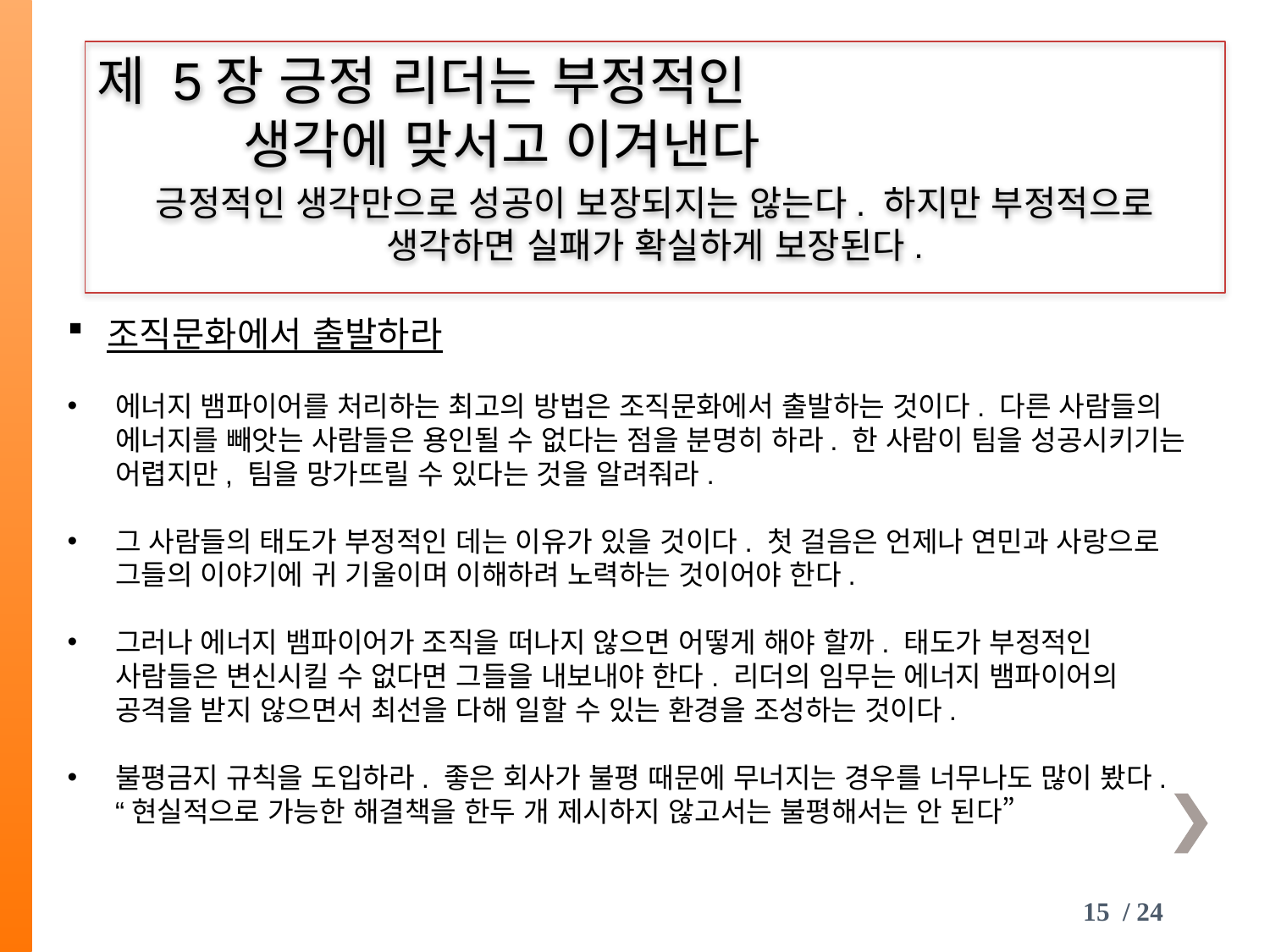

제 5장 긍정 리더는 부정적인
         생각에 맞서고 이겨낸다

긍정적인 생각만으로 성공이 보장되지는 않는다. 하지만 부정적으로 생각하면 실패가 확실하게 보장된다.

조직문화에서 출발하라

에너지 뱀파이어를 처리하는 최고의 방법은 조직문화에서 출발하는 것이다. 다른 사람들의 에너지를 빼앗는 사람들은 용인될 수 없다는 점을 분명히 하라. 한 사람이 팀을 성공시키기는 어렵지만, 팀을 망가뜨릴 수 있다는 것을 알려줘라.

그 사람들의 태도가 부정적인 데는 이유가 있을 것이다. 첫 걸음은 언제나 연민과 사랑으로 그들의 이야기에 귀 기울이며 이해하려 노력하는 것이어야 한다.

그러나 에너지 뱀파이어가 조직을 떠나지 않으면 어떻게 해야 할까. 태도가 부정적인 사람들은 변신시킬 수 없다면 그들을 내보내야 한다. 리더의 임무는 에너지 뱀파이어의 공격을 받지 않으면서 최선을 다해 일할 수 있는 환경을 조성하는 것이다.

불평금지 규칙을 도입하라. 좋은 회사가 불평 때문에 무너지는 경우를 너무나도 많이 봤다. “현실적으로 가능한 해결책을 한두 개 제시하지 않고서는 불평해서는 안 된다”
15  / 24